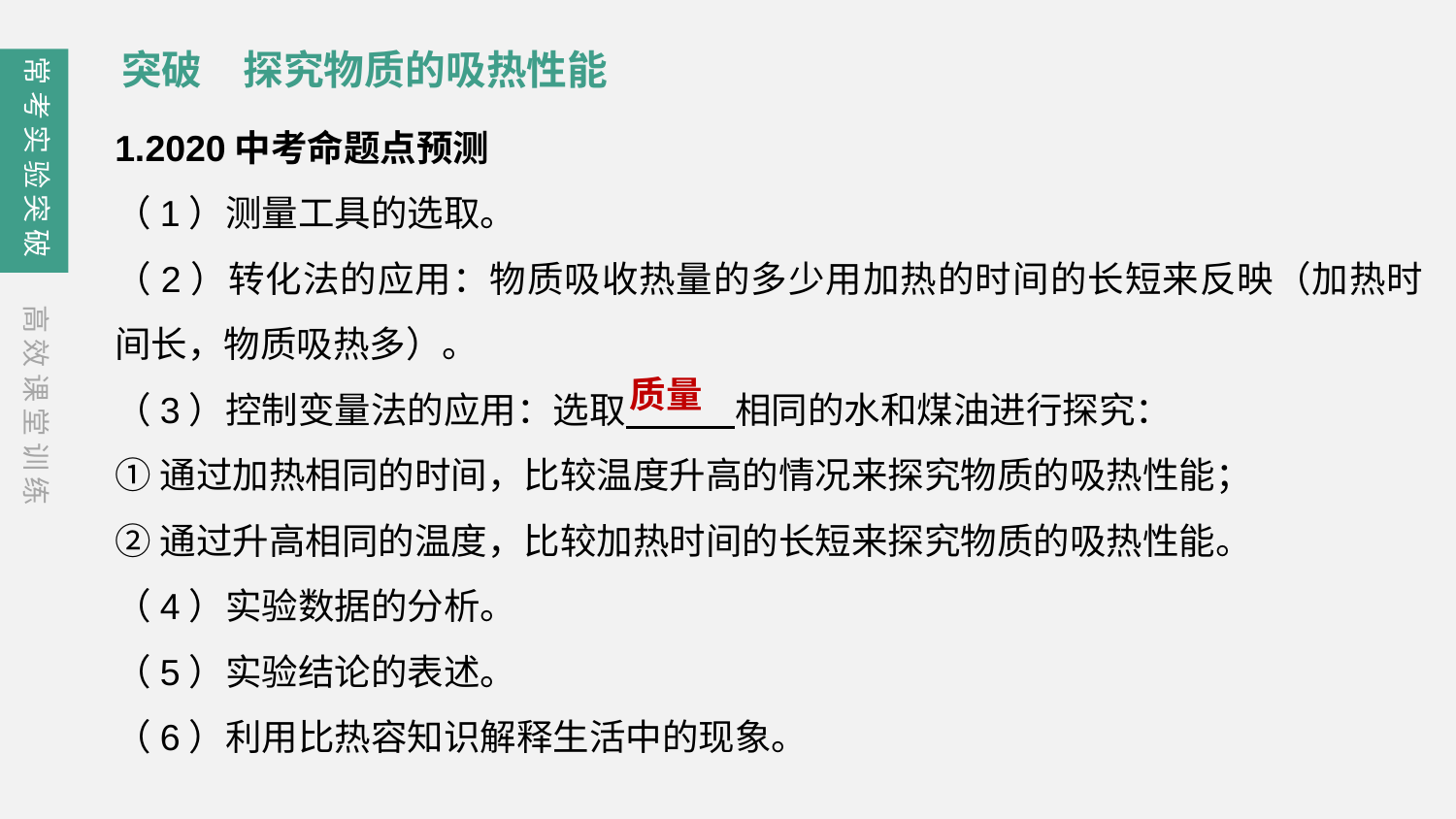

突破　探究物质的吸热性能
常考实验突破

1.2020中考命题点预测
（1）测量工具的选取。
（2）转化法的应用：物质吸收热量的多少用加热的时间的长短来反映（加热时间长，物质吸热多）。
（3）控制变量法的应用：选取　　　相同的水和煤油进行探究：
①通过加热相同的时间，比较温度升高的情况来探究物质的吸热性能；
②通过升高相同的温度，比较加热时间的长短来探究物质的吸热性能。
（4）实验数据的分析。
（5）实验结论的表述。
（6）利用比热容知识解释生活中的现象。
高效课堂训练
质量